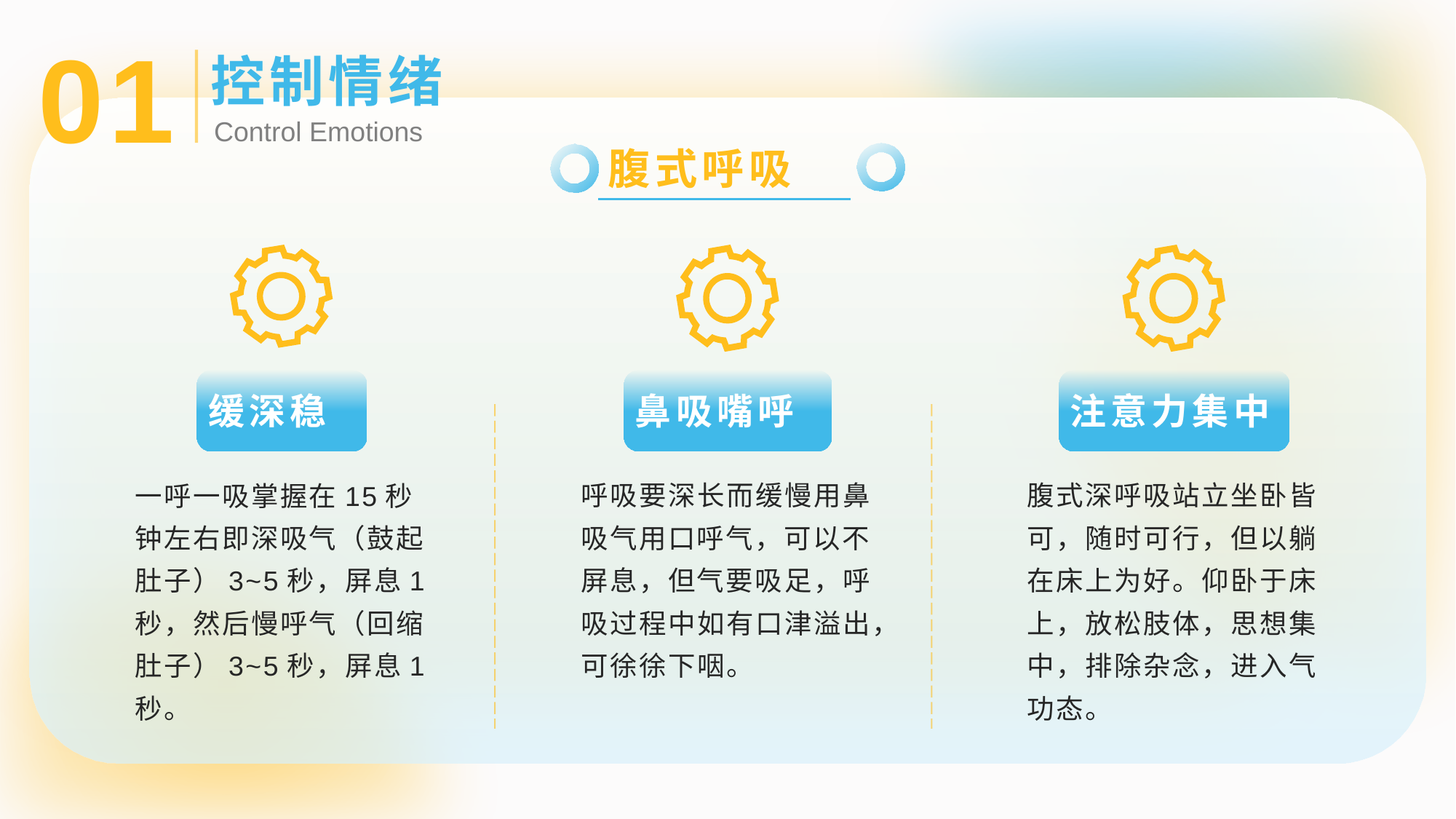

01
控制情绪
Control Emotions
腹式呼吸

缓深稳
鼻吸嘴呼
注意力集中
一呼一吸掌握在15秒钟左右即深吸气（鼓起肚子）3~5秒，屏息1秒，然后慢呼气（回缩肚子）3~5秒，屏息1秒。
呼吸要深长而缓慢用鼻吸气用口呼气，可以不屏息，但气要吸足，呼吸过程中如有口津溢出，可徐徐下咽。
腹式深呼吸站立坐卧皆可，随时可行，但以躺在床上为好。仰卧于床上，放松肢体，思想集中，排除杂念，进入气功态。